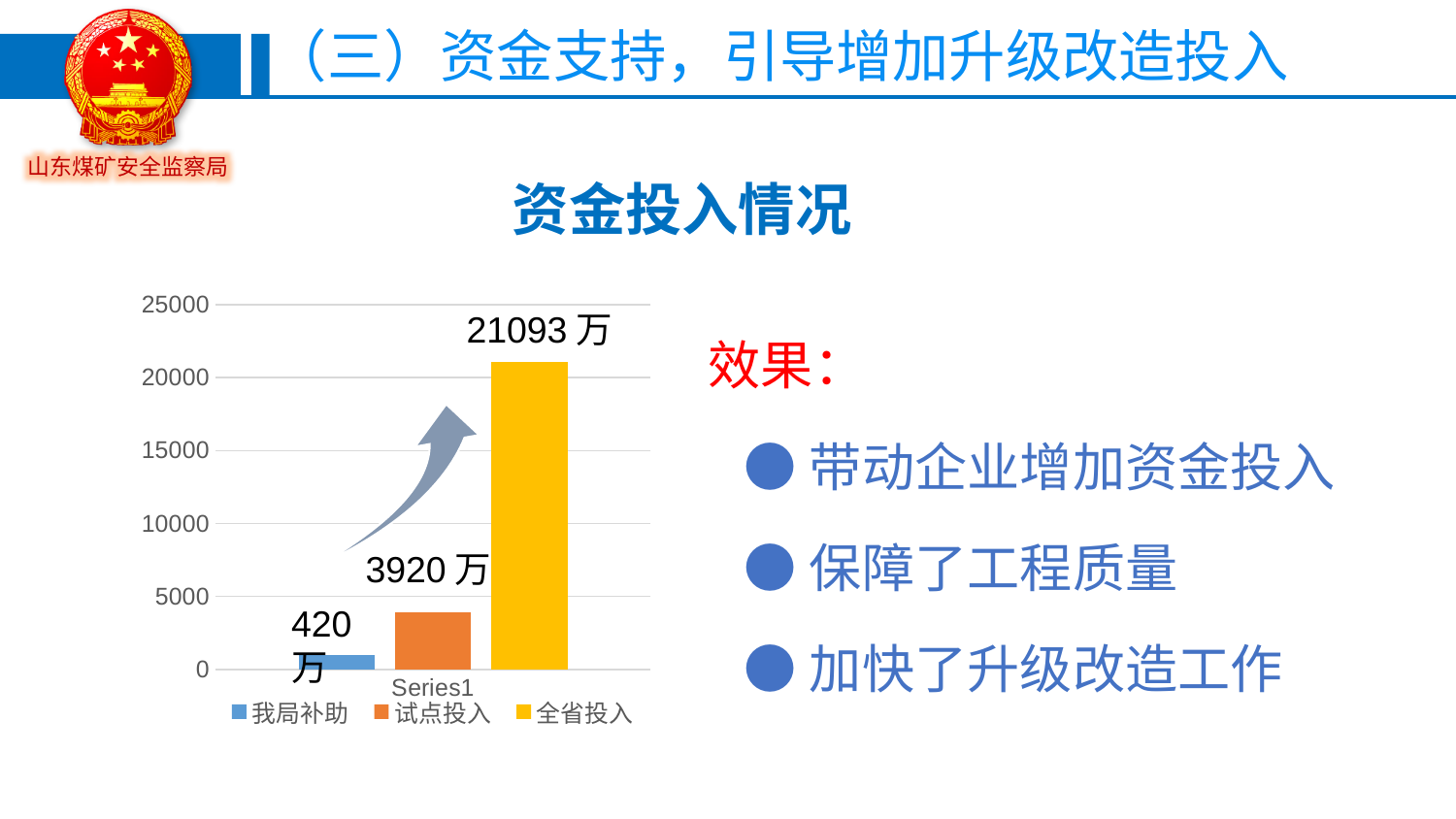

（三）资金支持，引导增加升级改造投入
资金投入情况

### Chart

| Category | 我局补助 | 试点投入 | 全省投入 |
|---|---|---|---|
|  | 1000.0 | 3920.0 | 21093.0 |
效果：
   ●带动企业增加资金投入
   ●保障了工程质量
   ●加快了升级改造工作
21093万

3920万
420万